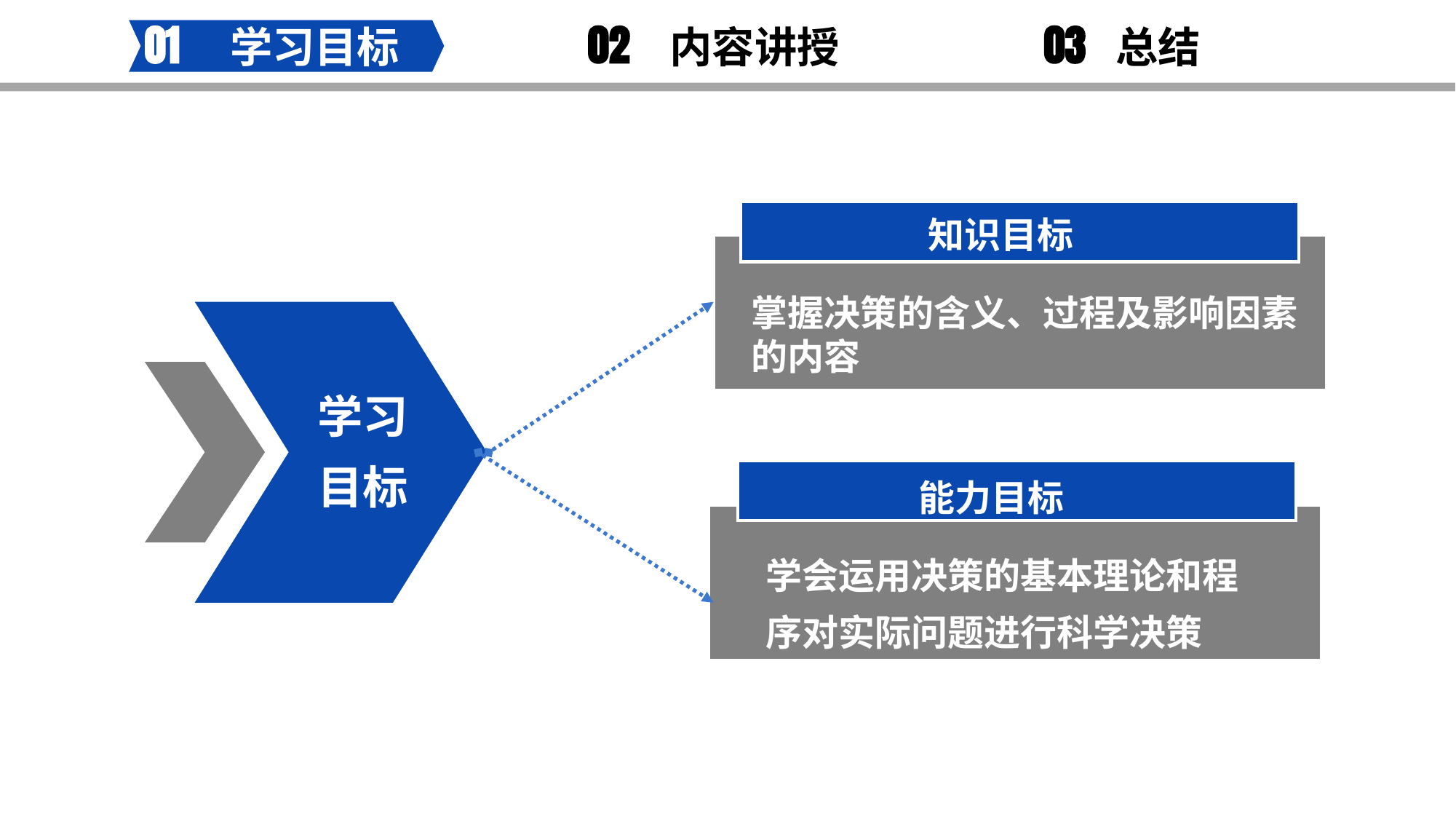

02   内容讲授
03  总结

01    学习目标

知识目标

掌握决策的含义、过程及影响因素的内容

学习目标
能进行有效沟通

能力目标

学会运用决策的基本理论和程序对实际问题进行科学决策
掌握沟通的含义及内容